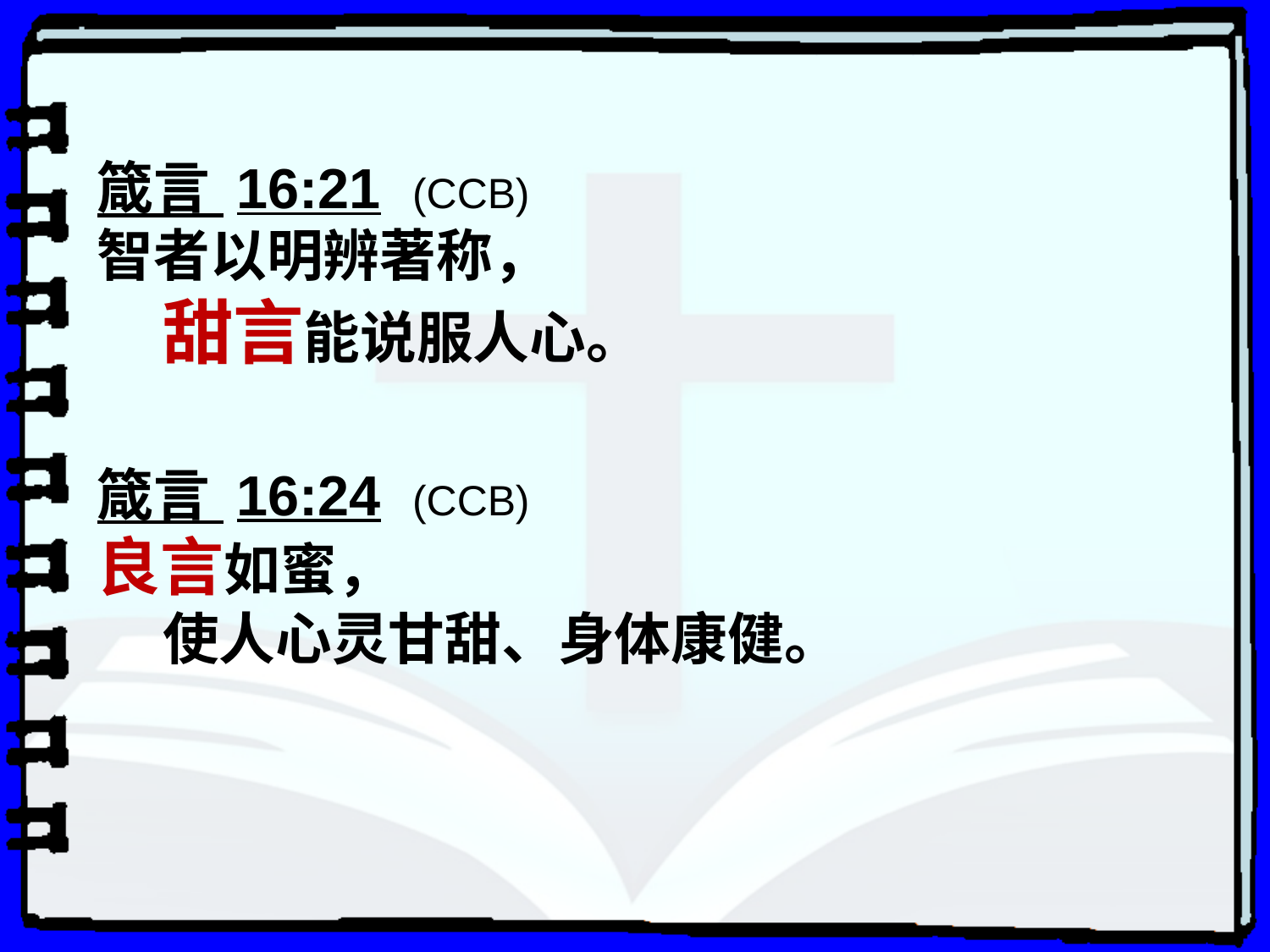

箴言 16:21  (CCB)
智者以明辨著称，
    甜言能说服人心。
箴言 16:24  (CCB)
良言如蜜，
    使人心灵甘甜、身体康健。